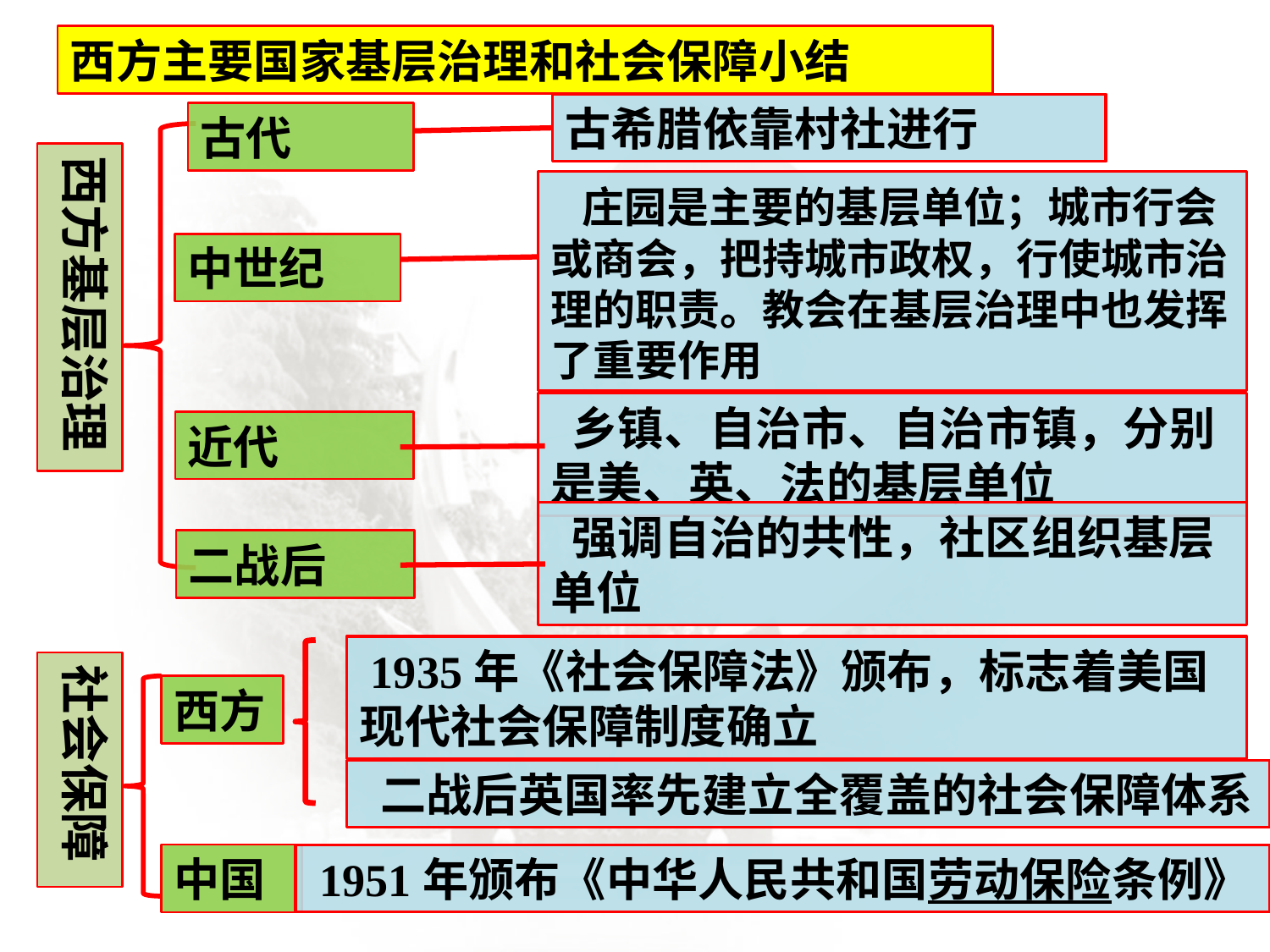

西方主要国家基层治理和社会保障小结
古希腊依靠村社进行
古代

西方基层治理
  庄园是主要的基层单位；城市行会或商会，把持城市政权，行使城市治理的职责。教会在基层治理中也发挥了重要作用
中世纪
 乡镇、自治市、自治市镇，分别是美、英、法的基层单位
近代
 强调自治的共性，社区组织基层单位
二战后
 1935年《社会保障法》颁布，标志着美国现代社会保障制度确立

社会保障

西方
 二战后英国率先建立全覆盖的社会保障体系
中国
 1951年颁布《中华人民共和国劳动保险条例》